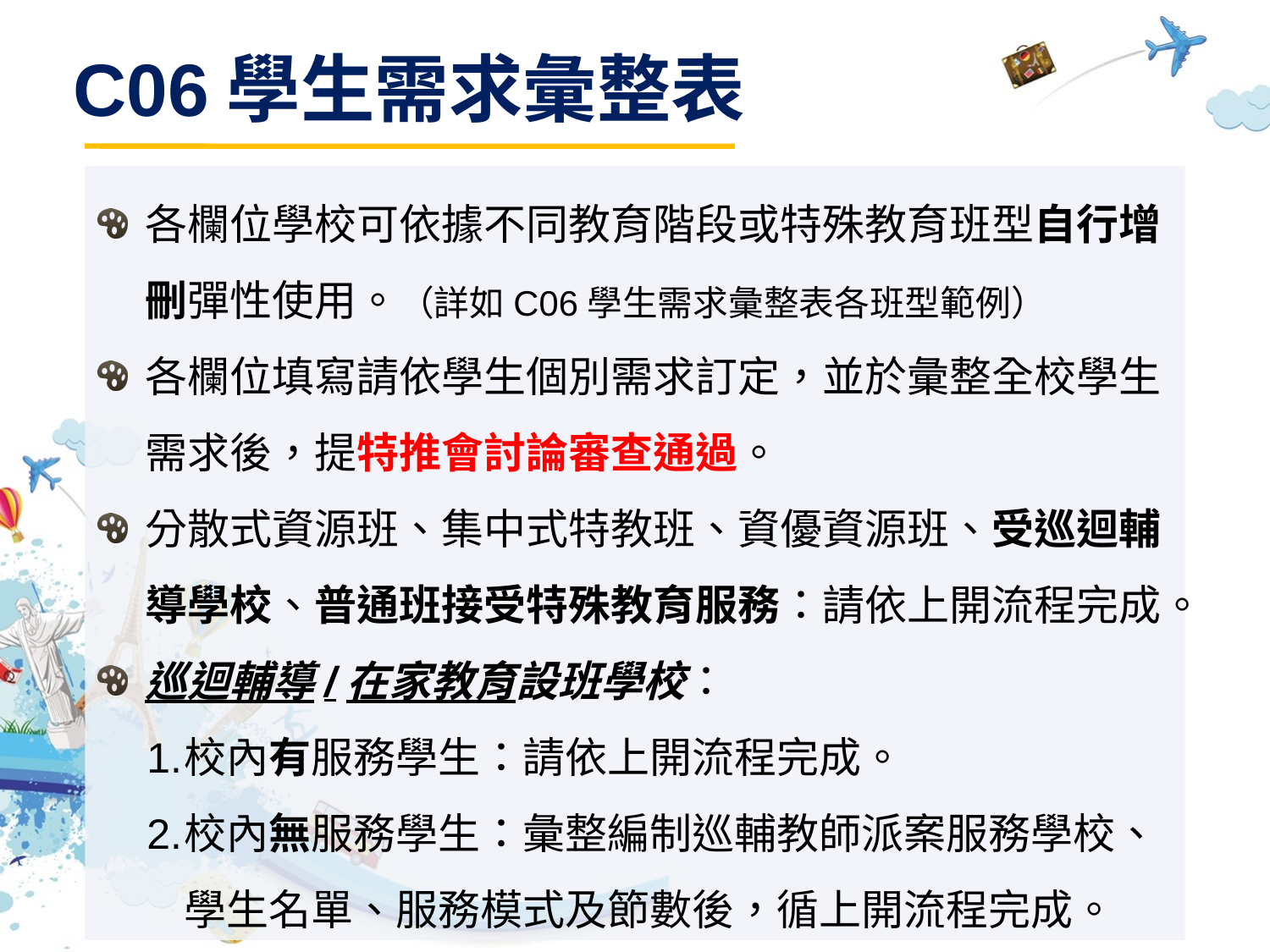

C06學生需求彙整表
各欄位學校可依據不同教育階段或特殊教育班型自行增刪彈性使用。（詳如C06學生需求彙整表各班型範例）
各欄位填寫請依學生個別需求訂定，並於彙整全校學生需求後，提特推會討論審查通過。
分散式資源班、集中式特教班、資優資源班、受巡迴輔導學校、普通班接受特殊教育服務：請依上開流程完成。
巡迴輔導/在家教育設班學校：
校內有服務學生：請依上開流程完成。
校內無服務學生：彙整編制巡輔教師派案服務學校、學生名單、服務模式及節數後，循上開流程完成。